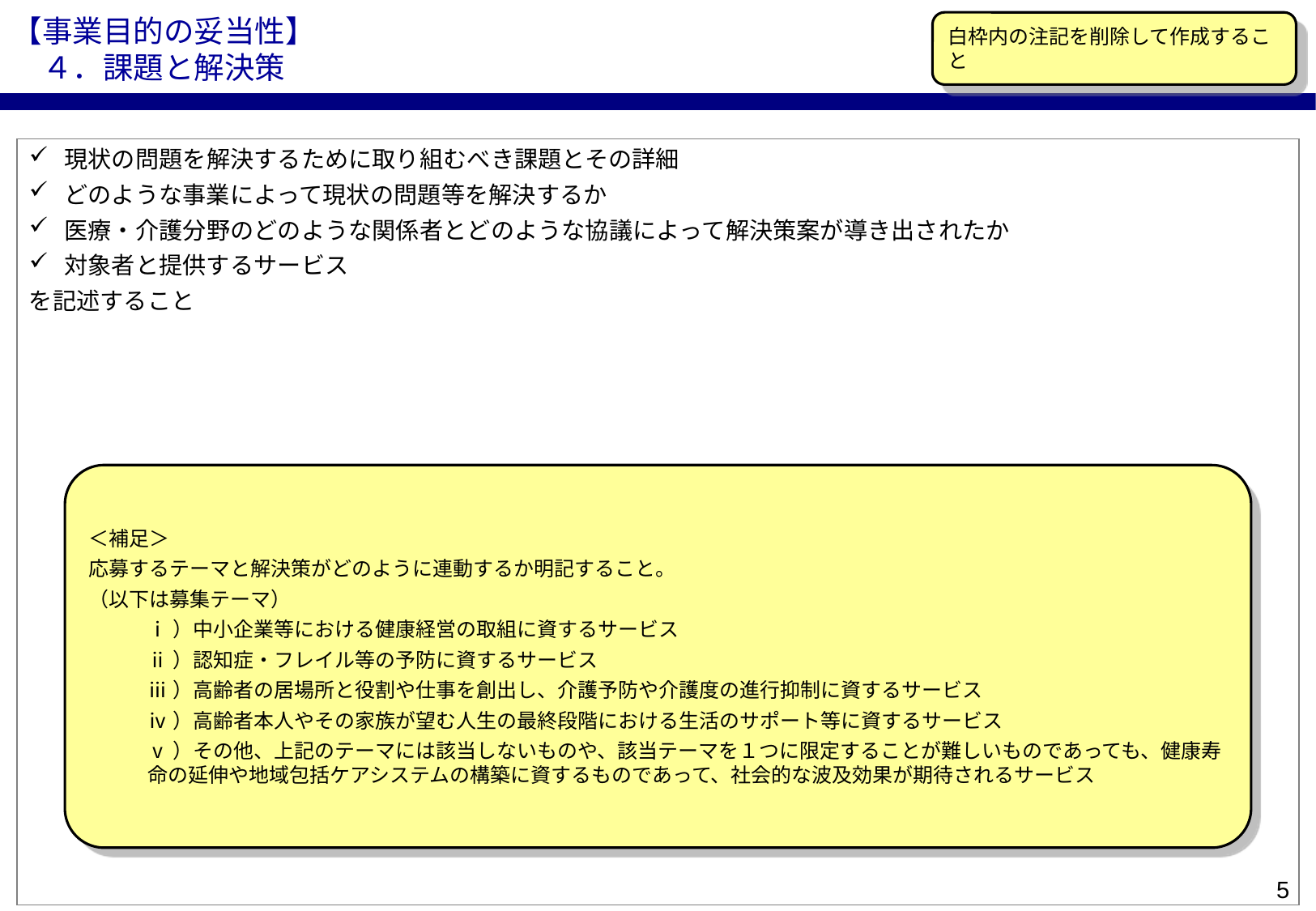

【事業目的の妥当性】
　４．課題と解決策
白枠内の注記を削除して作成すること
現状の問題を解決するために取り組むべき課題とその詳細
どのような事業によって現状の問題等を解決するか
医療・介護分野のどのような関係者とどのような協議によって解決策案が導き出されたか
対象者と提供するサービス
を記述すること
＜補足＞
応募するテーマと解決策がどのように連動するか明記すること。
（以下は募集テーマ）
ⅰ）中小企業等における健康経営の取組に資するサービス
ⅱ）認知症・フレイル等の予防に資するサービス
ⅲ）高齢者の居場所と役割や仕事を創出し、介護予防や介護度の進行抑制に資するサービス
ⅳ）高齢者本人やその家族が望む人生の最終段階における生活のサポート等に資するサービス
ⅴ）その他、上記のテーマには該当しないものや、該当テーマを１つに限定することが難しいものであっても、健康寿命の延伸や地域包括ケアシステムの構築に資するものであって、社会的な波及効果が期待されるサービス